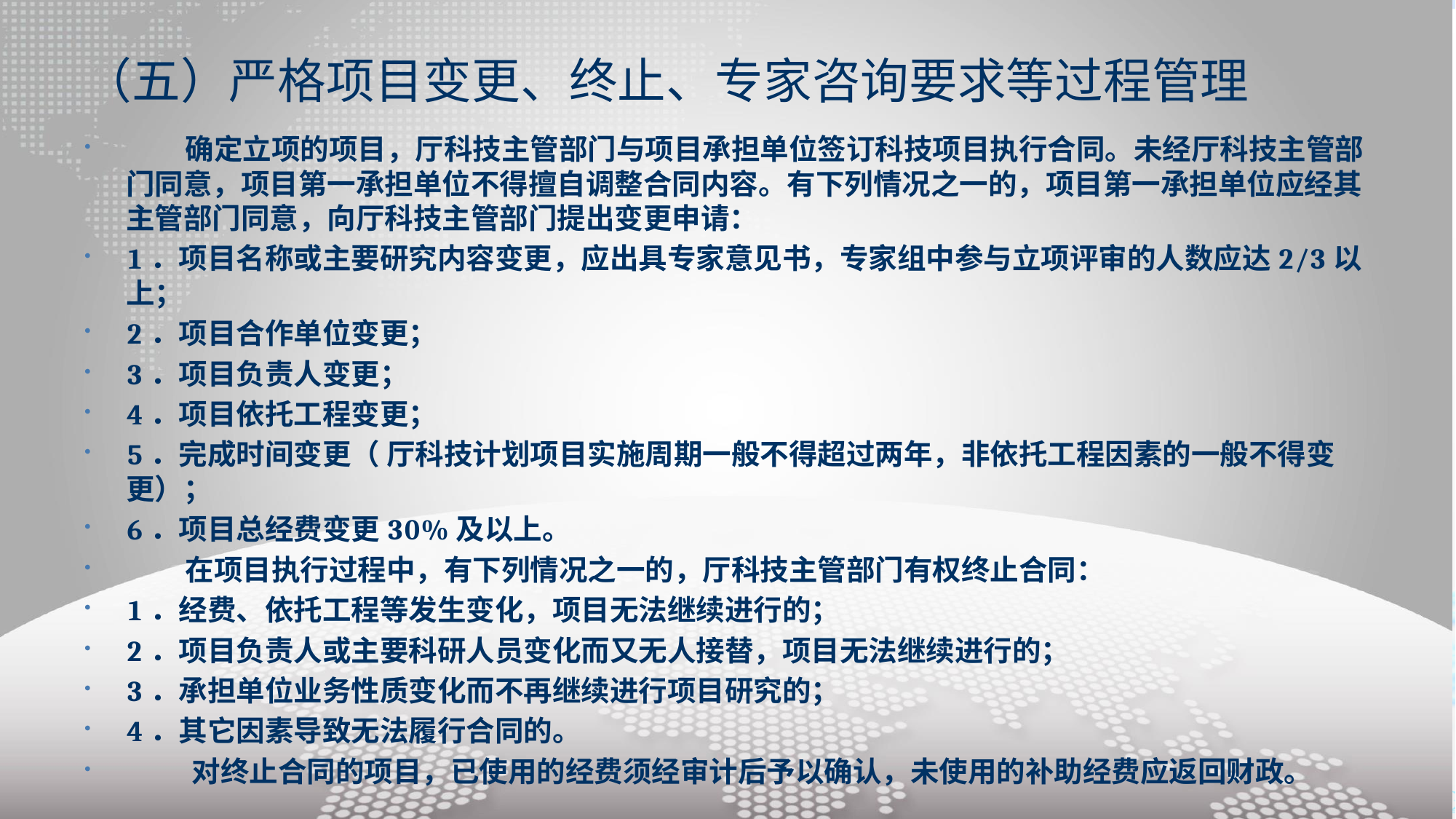

# （五）严格项目变更、终止、专家咨询要求等过程管理
        确定立项的项目，厅科技主管部门与项目承担单位签订科技项目执行合同。未经厅科技主管部门同意，项目第一承担单位不得擅自调整合同内容。有下列情况之一的，项目第一承担单位应经其主管部门同意，向厅科技主管部门提出变更申请：
1．项目名称或主要研究内容变更，应出具专家意见书，专家组中参与立项评审的人数应达2/3以上；
2．项目合作单位变更；
3．项目负责人变更；
4．项目依托工程变更；
5．完成时间变更（ 厅科技计划项目实施周期一般不得超过两年，非依托工程因素的一般不得变更）；
6．项目总经费变更30%及以上。
        在项目执行过程中，有下列情况之一的，厅科技主管部门有权终止合同：
1．经费、依托工程等发生变化，项目无法继续进行的；
2．项目负责人或主要科研人员变化而又无人接替，项目无法继续进行的；
3．承担单位业务性质变化而不再继续进行项目研究的；
4．其它因素导致无法履行合同的。
         对终止合同的项目，已使用的经费须经审计后予以确认，未使用的补助经费应返回财政。